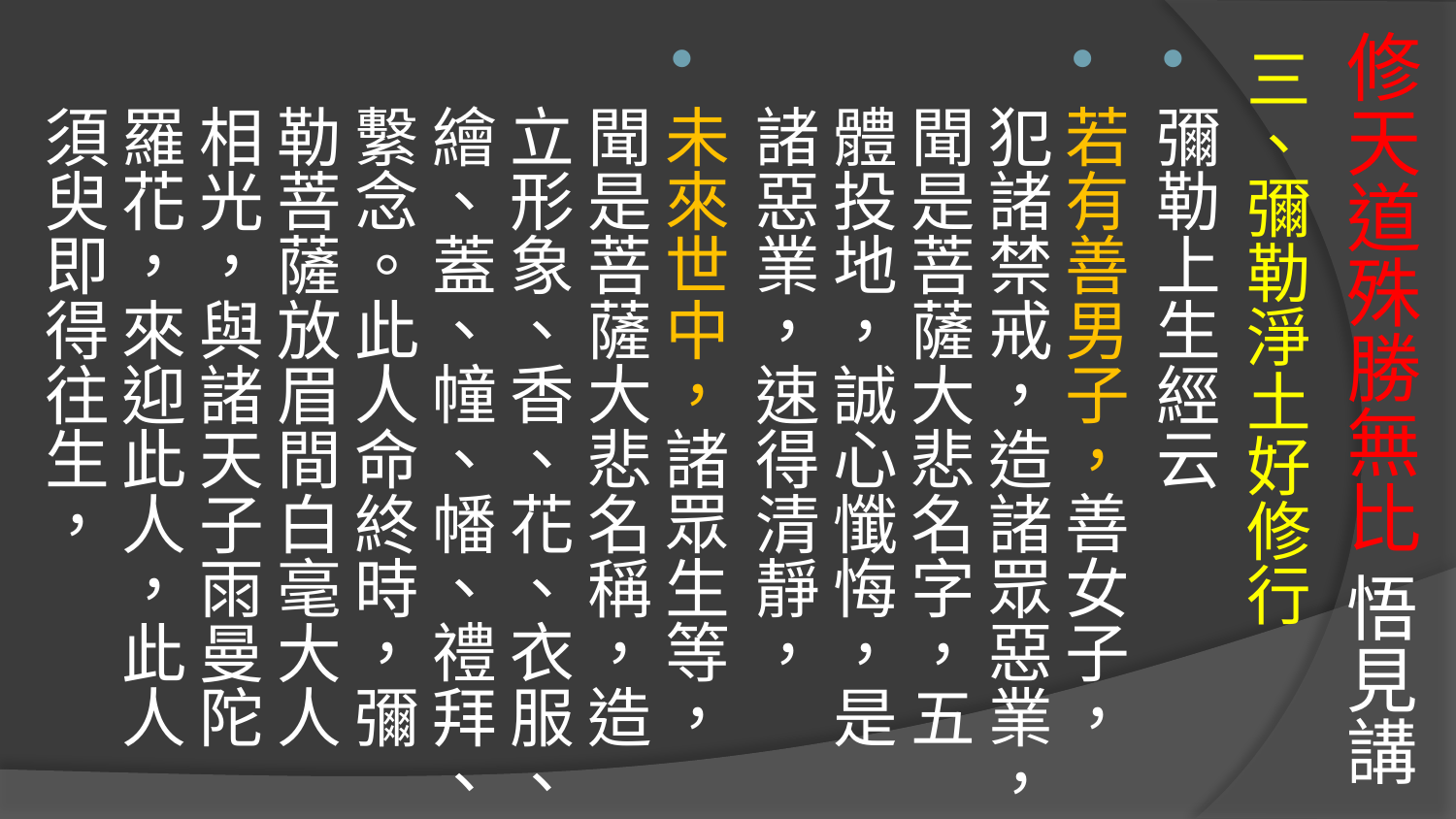

# 修天道殊勝無比 悟見講
三、彌勒淨土好修行
彌勒上生經云
若有善男子，善女子，犯諸禁戒，造諸眾惡業，聞是菩薩大悲名字，五體投地，誠心懺悔，是諸惡業，速得清靜，
未來世中，諸眾生等，聞是菩薩大悲名稱，造立形象、香、花、衣服、繪、蓋、幢、幡、禮拜、繫念。此人命終時，彌勒菩薩放眉間白毫大人相光，與諸天子雨曼陀羅花，來迎此人，此人須臾即得往生，